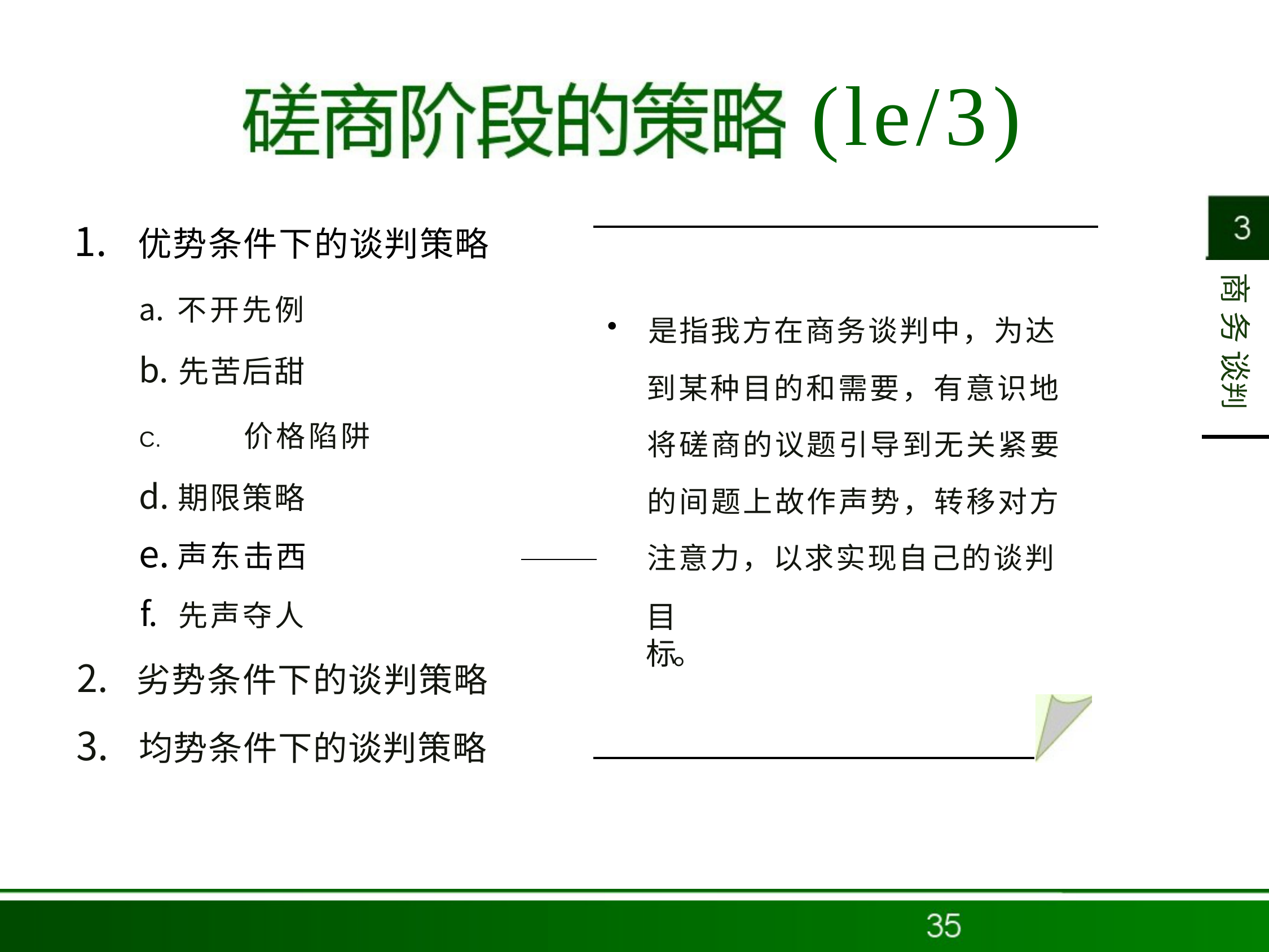

# (le/3)

优势条件下的谈判策略
不开先例
先苦后甜
C.	价格陷阱
期限策略
声东击西
先声夺人
劣势条件下的谈判策略
均势条件下的谈判策略

商 务 谈判
是指我方在商务谈判中，为达
到某种目的和需要，有意识地 将磋商的议题引导到无关紧要 的间题上故作声势，转移对方 注意力，以求实现自己的谈判

目标。